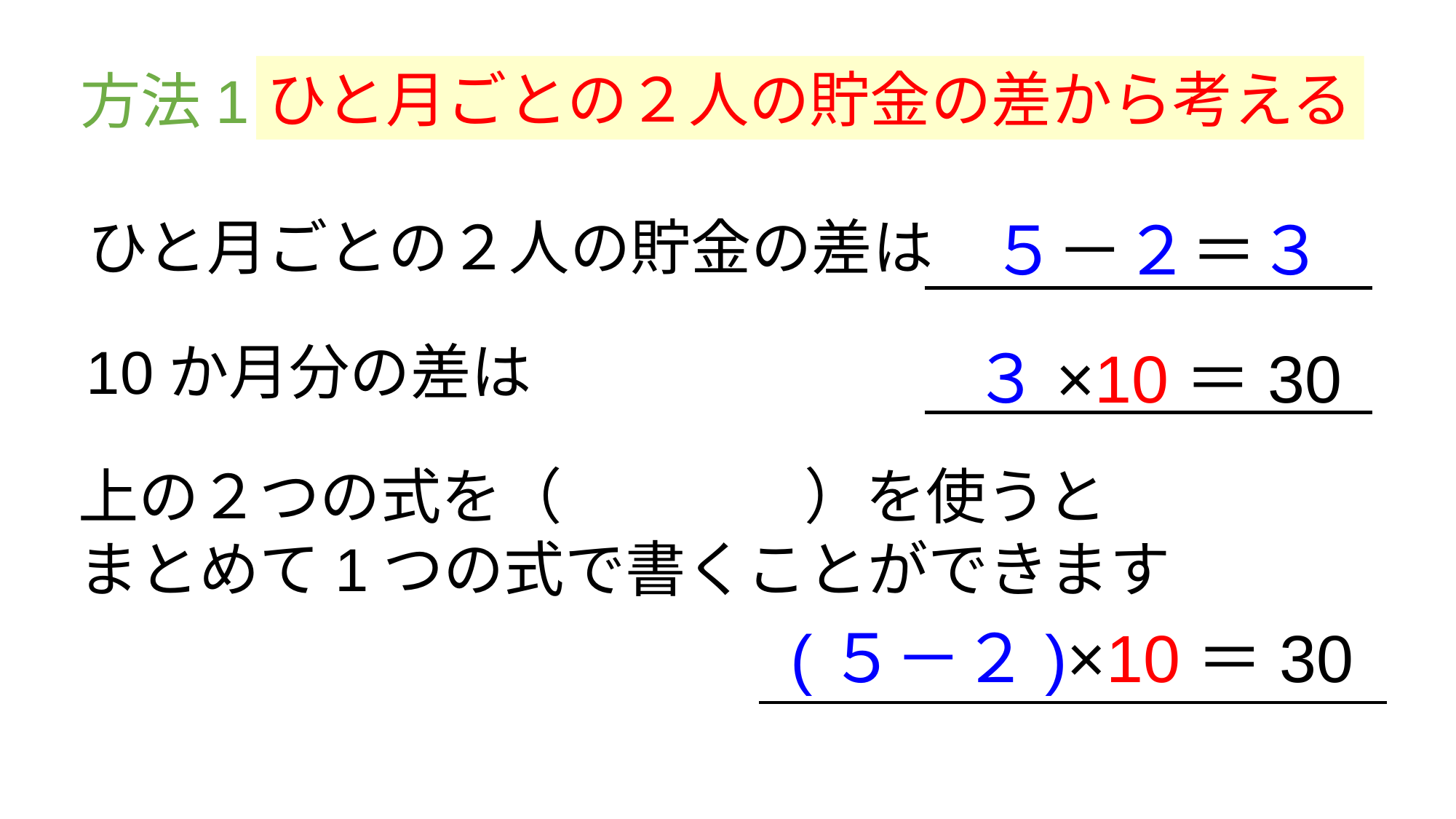

ひと月ごとの２人の貯金の差から考える
方法1
５－２＝３
ひと月ごとの２人の貯金の差は
10か月分の差は
３×10＝30
上の２つの式を（　　　　）を使うと
まとめて1つの式で書くことができます
(５－２)×10＝30